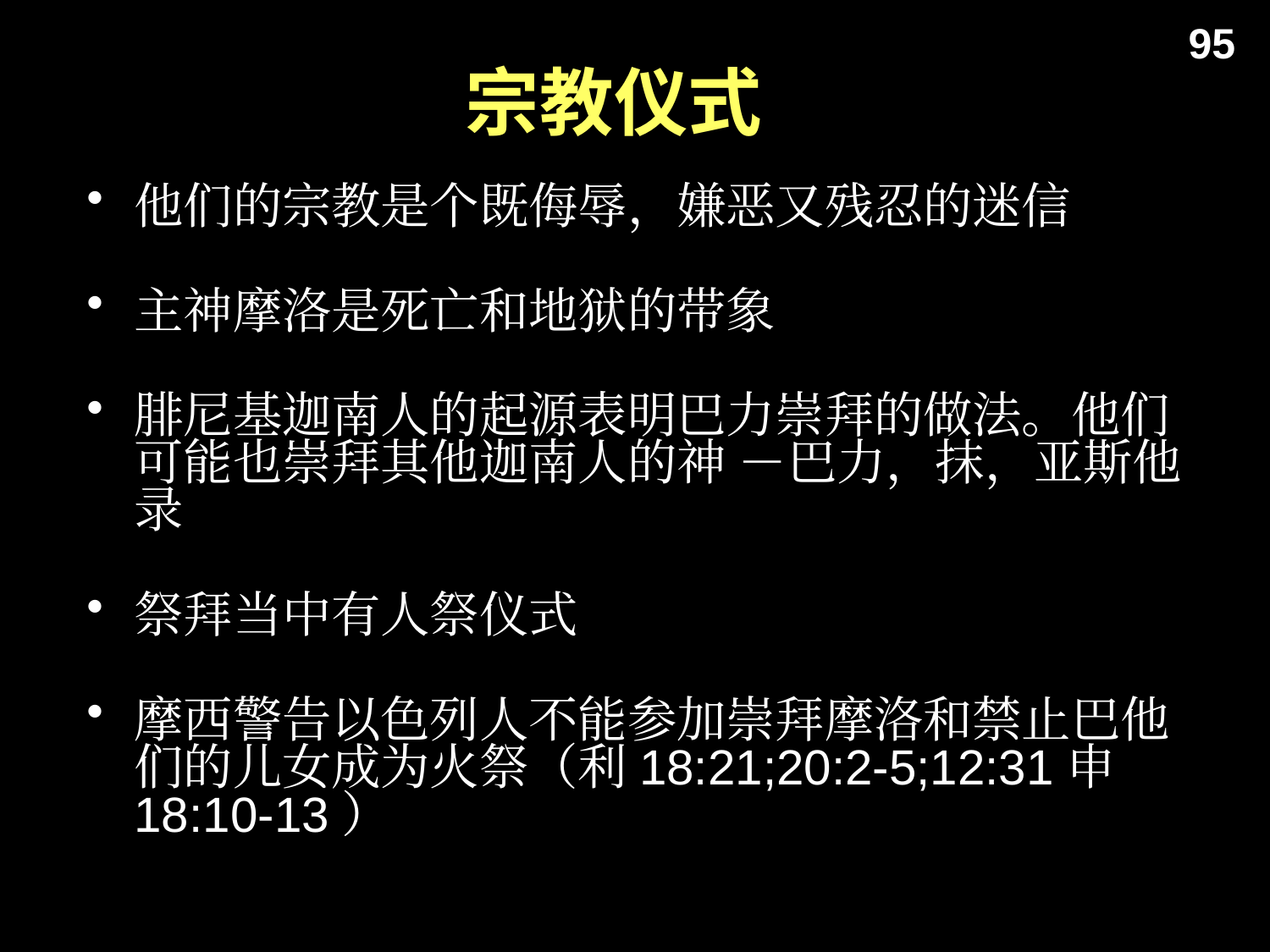

95
# 宗教仪式
他们的宗教是个既侮辱，嫌恶又残忍的迷信
主神摩洛是死亡和地狱的带象
腓尼基迦南人的起源表明巴力崇拜的做法。他们可能也崇拜其他迦南人的神 －巴力，抹，亚斯他录
祭拜当中有人祭仪式
摩西警告以色列人不能参加崇拜摩洛和禁止巴他们的儿女成为火祭（利18:21;20:2-5;12:31申18:10-13）